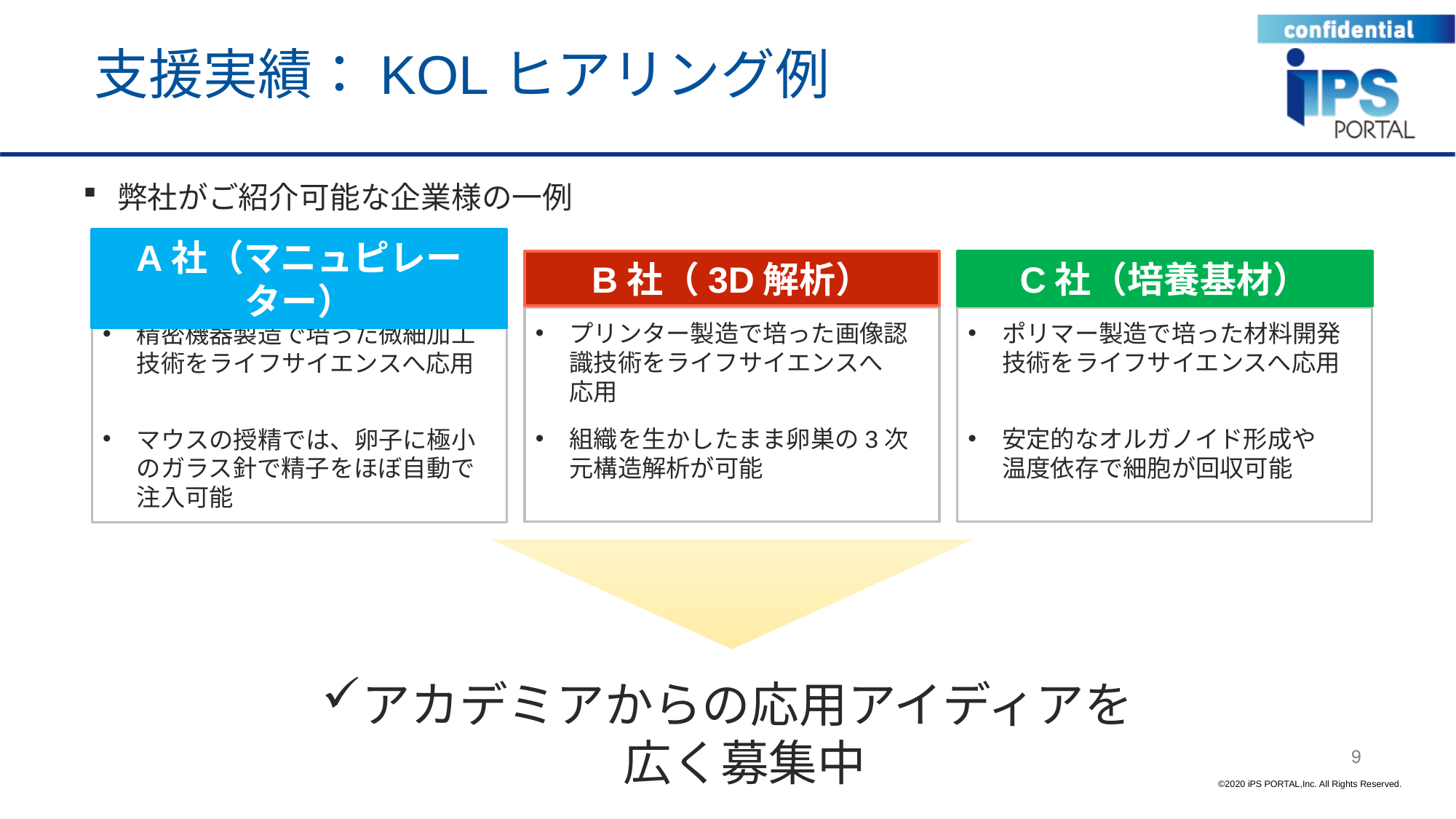

# 支援実績：KOLヒアリング例
弊社がご紹介可能な企業様の一例
A社（マニュピレーター）
B社（3D解析）
C社（培養基材）
プリンター製造で培った画像認識技術をライフサイエンスへ
応用
組織を生かしたまま卵巣の3次元構造解析が可能
ポリマー製造で培った材料開発技術をライフサイエンスへ応用
安定的なオルガノイド形成や
温度依存で細胞が回収可能
精密機器製造で培った微細加工技術をライフサイエンスへ応用
マウスの授精では、卵子に極小のガラス針で精子をほぼ自動で注入可能

アカデミアからの応用アイディアを広く募集中
9